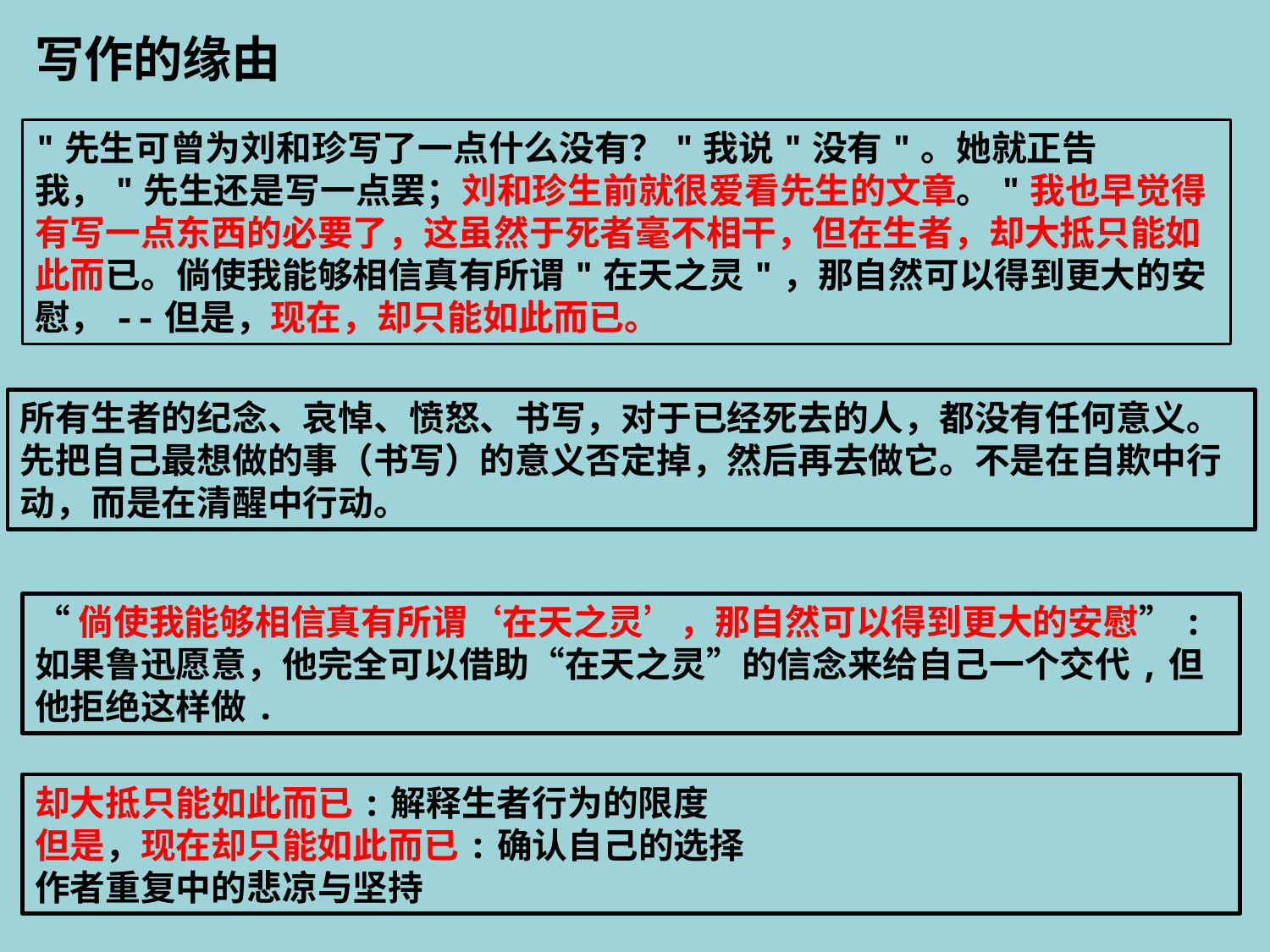

写作的缘由
"先生可曾为刘和珍写了一点什么没有？"我说"没有"。她就正告我，"先生还是写一点罢；刘和珍生前就很爱看先生的文章。"我也早觉得有写一点东西的必要了，这虽然于死者毫不相干，但在生者，却大抵只能如此而已。倘使我能够相信真有所谓"在天之灵"，那自然可以得到更大的安慰，--但是，现在，却只能如此而已。
所有生者的纪念、哀悼、愤怒、书写，对于已经死去的人，都没有任何意义。先把自己最想做的事（书写）的意义否定掉，然后再去做它。不是在自欺中行动，而是在清醒中行动。
“倘使我能够相信真有所谓‘在天之灵’，那自然可以得到更大的安慰”:如果鲁迅愿意，他完全可以借助“在天之灵”的信念来给自己一个交代,但他拒绝这样做.
却大抵只能如此而已:解释生者行为的限度
但是，现在却只能如此而已:确认自己的选择
作者重复中的悲凉与坚持